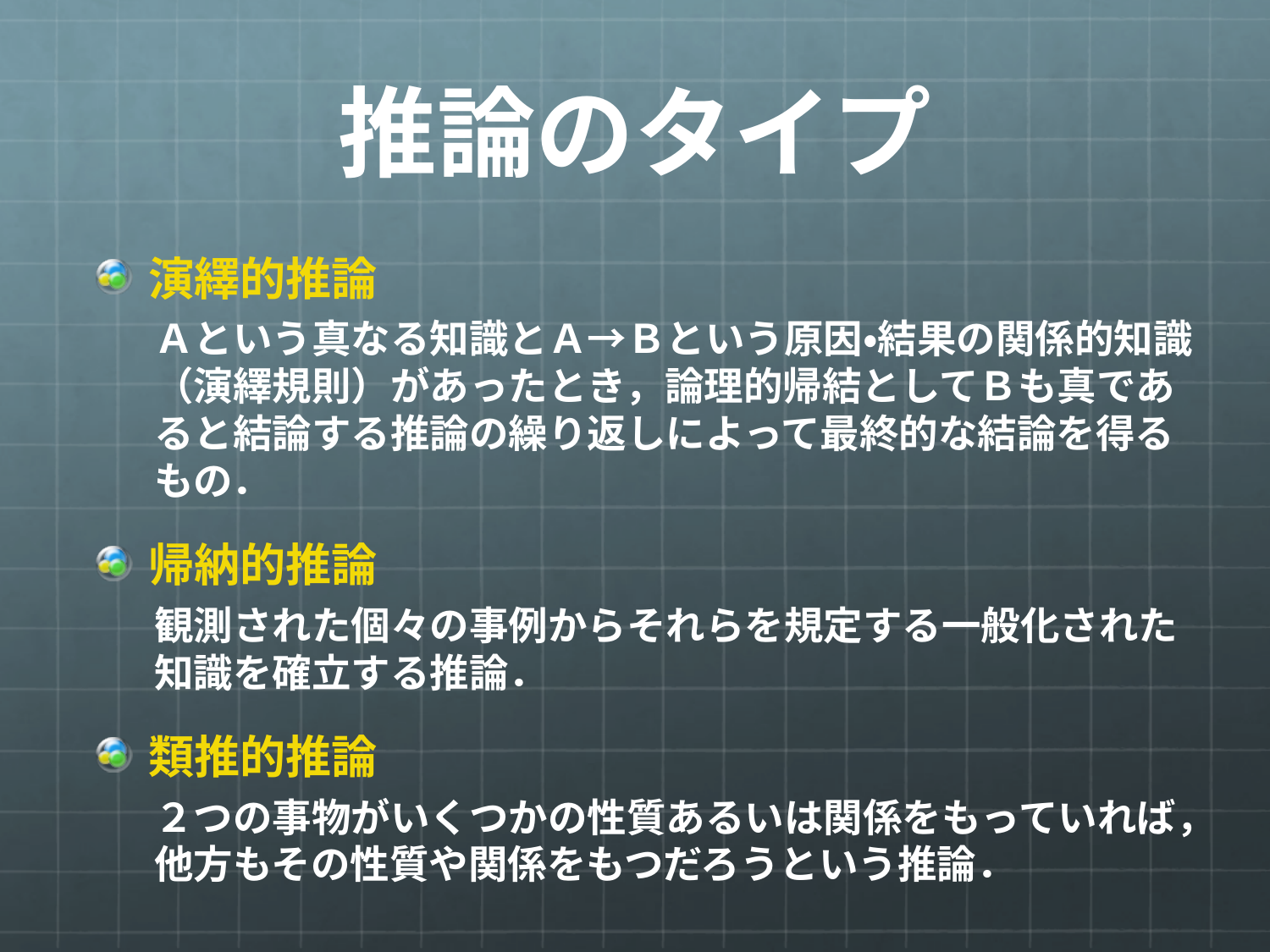

# 推論のタイプ
演繹的推論
Ａという真なる知識とＡ→Ｂという原因・結果の関係的知識（演繹規則）があったとき，論理的帰結としてＢも真であると結論する推論の繰り返しによって最終的な結論を得るもの．
帰納的推論
観測された個々の事例からそれらを規定する一般化された知識を確立する推論．
類推的推論
２つの事物がいくつかの性質あるいは関係をもっていれば，他方もその性質や関係をもつだろうという推論．